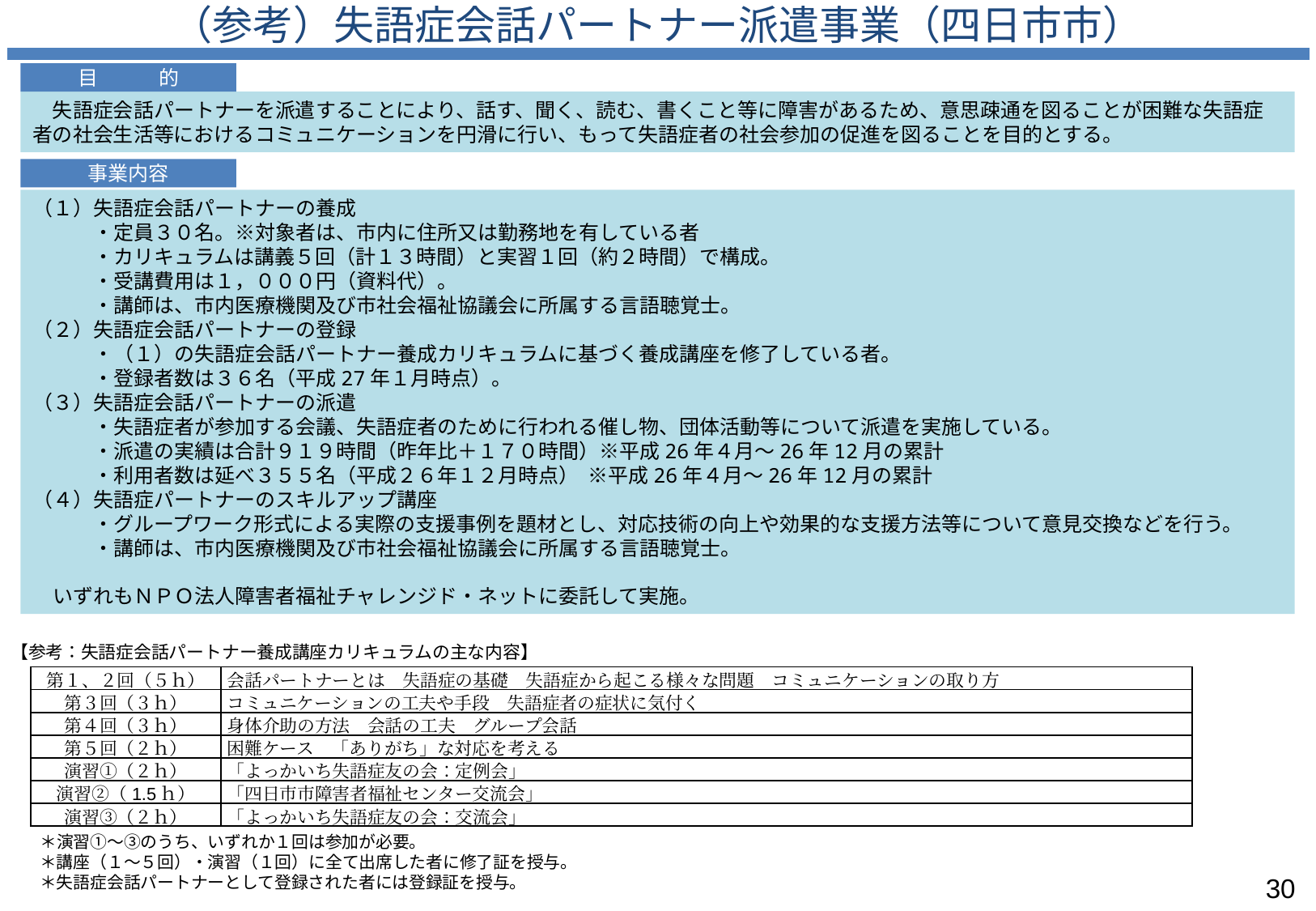

（参考）失語症会話パートナー派遣事業（四日市市）
目　　　的
　失語症会話パートナーを派遣することにより、話す、聞く、読む、書くこと等に障害があるため、意思疎通を図ることが困難な失語症者の社会生活等におけるコミュニケーションを円滑に行い、もって失語症者の社会参加の促進を図ることを目的とする。
事業内容
（１）失語症会話パートナーの養成
　　　・定員３０名。※対象者は、市内に住所又は勤務地を有している者
　　　・カリキュラムは講義５回（計１３時間）と実習１回（約２時間）で構成。
　　　・受講費用は１，０００円（資料代）。
　　　・講師は、市内医療機関及び市社会福祉協議会に所属する言語聴覚士。
（２）失語症会話パートナーの登録
　　　・（１）の失語症会話パートナー養成カリキュラムに基づく養成講座を修了している者。
　　　・登録者数は３６名（平成27年１月時点）。
（３）失語症会話パートナーの派遣
　　　・失語症者が参加する会議、失語症者のために行われる催し物、団体活動等について派遣を実施している。
　　　・派遣の実績は合計９１９時間（昨年比＋１７０時間）※平成26年４月～26年12月の累計
　　　・利用者数は延べ３５５名（平成２６年１２月時点）  ※平成26年４月～26年12月の累計
（４）失語症パートナーのスキルアップ講座
　　　・グループワーク形式による実際の支援事例を題材とし、対応技術の向上や効果的な支援方法等について意見交換などを行う。
　　　・講師は、市内医療機関及び市社会福祉協議会に所属する言語聴覚士。

　いずれもＮＰＯ法人障害者福祉チャレンジド・ネットに委託して実施。

【参考：失語症会話パートナー養成講座カリキュラムの主な内容】
| 第１、２回（５ｈ） | 会話パートナーとは　失語症の基礎　失語症から起こる様々な問題　コミュニケーションの取り方 |
| --- | --- |
| 第３回（３ｈ） | コミュニケーションの工夫や手段　失語症者の症状に気付く |
| 第４回（３ｈ） | 身体介助の方法　会話の工夫　グループ会話 |
| 第５回（２ｈ） | 困難ケース　「ありがち」な対応を考える |
| 演習①（２ｈ） | 「よっかいち失語症友の会：定例会」 |
| 演習②（1.5ｈ） | 「四日市市障害者福祉センター交流会」 |
| 演習③（２ｈ） | 「よっかいち失語症友の会：交流会」 |
＊演習①～③のうち、いずれか１回は参加が必要。
＊講座（１～５回）・演習（１回）に全て出席した者に修了証を授与。
＊失語症会話パートナーとして登録された者には登録証を授与。
30